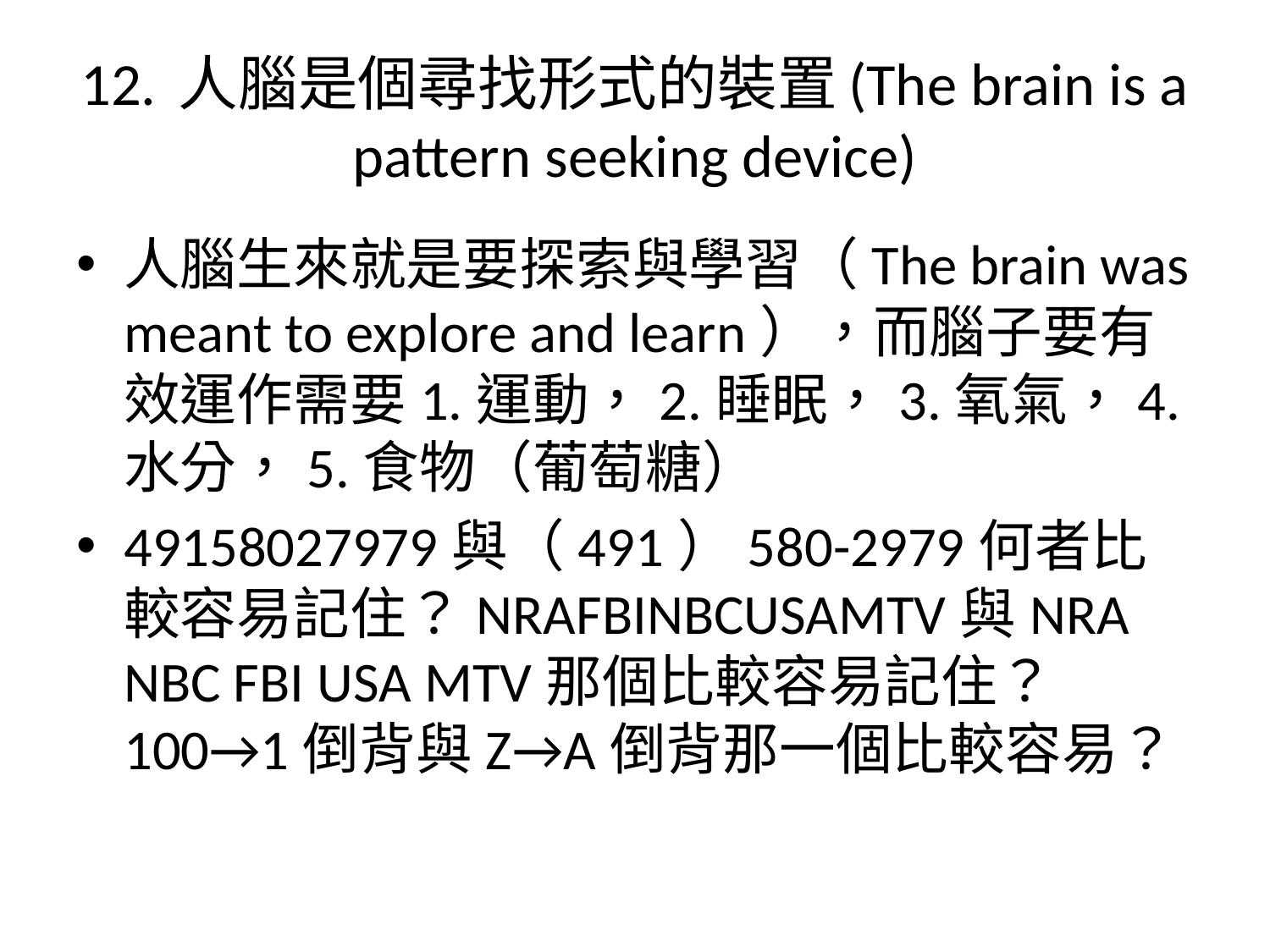

# 12.	人腦是個尋找形式的裝置(The brain is a pattern seeking device)
人腦生來就是要探索與學習（The brain was meant to explore and learn），而腦子要有效運作需要1.運動，2.睡眠，3.氧氣，4.水分，5.食物（葡萄糖）
49158027979與（491）580-2979何者比較容易記住？NRAFBINBCUSAMTV與NRA NBC FBI USA MTV那個比較容易記住？100→1倒背與Z→A倒背那一個比較容易？